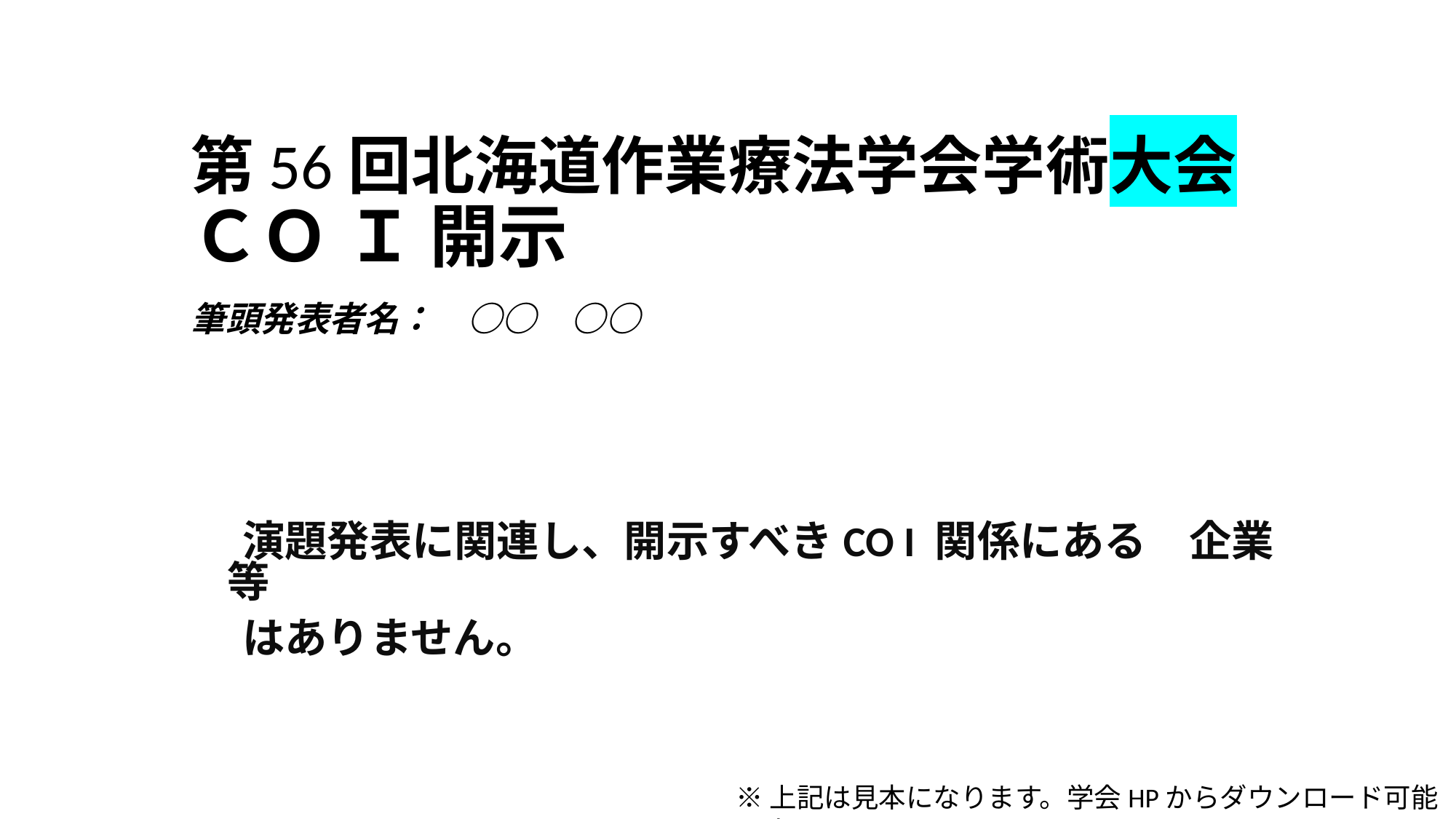

# 第56回北海道作業療法学会学術大会 ＣＯ Ｉ 開示 　 筆頭発表者名：　○○　○○

　演題発表に関連し、開示すべきCO I 関係にある　企業等
　はありません。

※上記は見本になります。学会HPからダウンロード可能です。